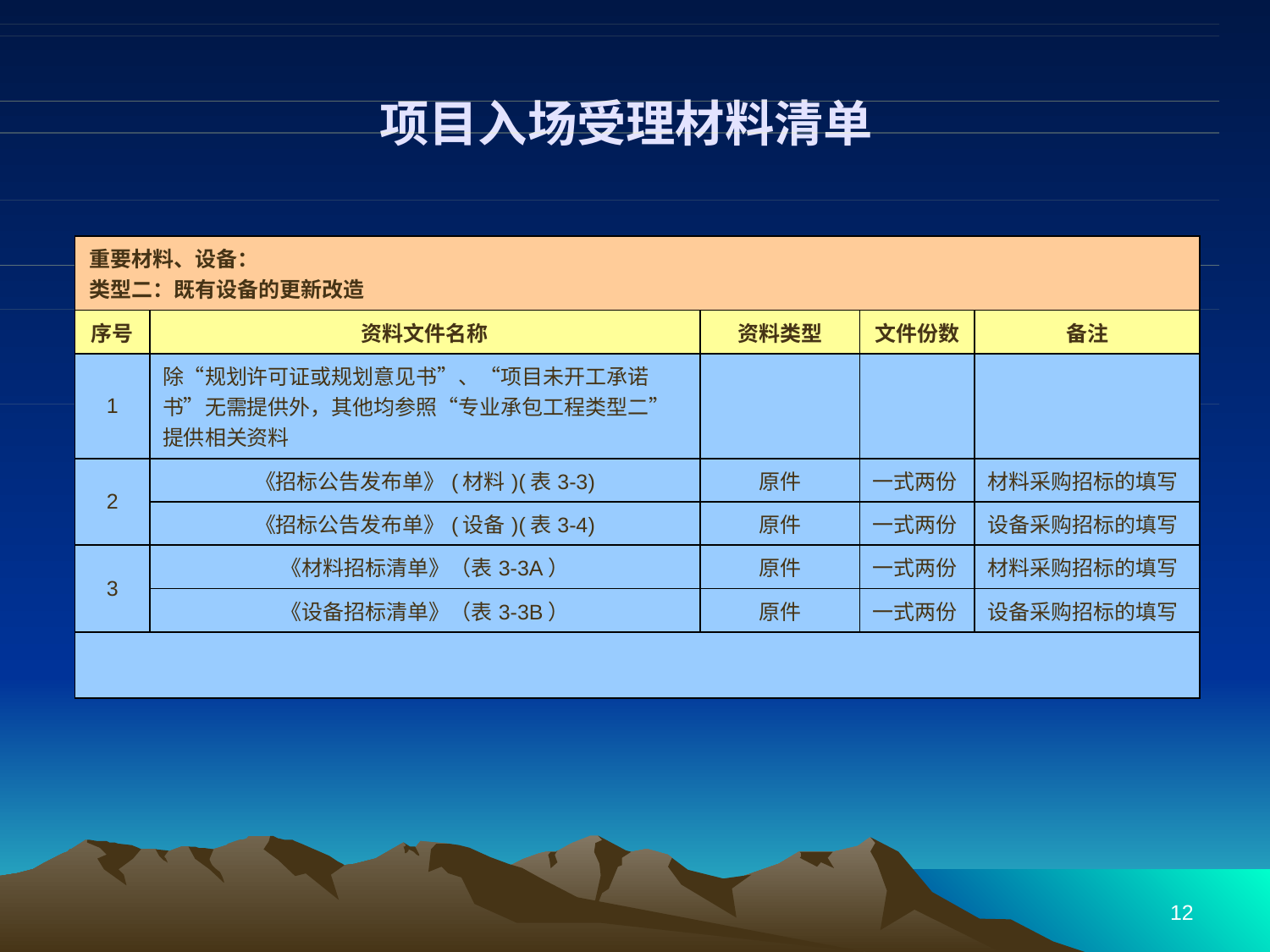

# 项目入场受理材料清单

| 重要材料、设备： 类型二：既有设备的更新改造 |  |  |  |  |
| --- | --- | --- | --- | --- |
| 序号 | 资料文件名称 | 资料类型 | 文件份数 | 备注 |
| 1 | 除“规划许可证或规划意见书”、“项目未开工承诺书”无需提供外，其他均参照“专业承包工程类型二”提供相关资料 |  |  |  |
| 2 | 《招标公告发布单》(材料)(表3-3) | 原件 | 一式两份 | 材料采购招标的填写 |
|  | 《招标公告发布单》(设备)(表3-4) | 原件 | 一式两份 | 设备采购招标的填写 |
| 3 | 《材料招标清单》（表3-3A） | 原件 | 一式两份 | 材料采购招标的填写 |
|  | 《设备招标清单》（表3-3B） | 原件 | 一式两份 | 设备采购招标的填写 |
|  |  |  |  |  |

12